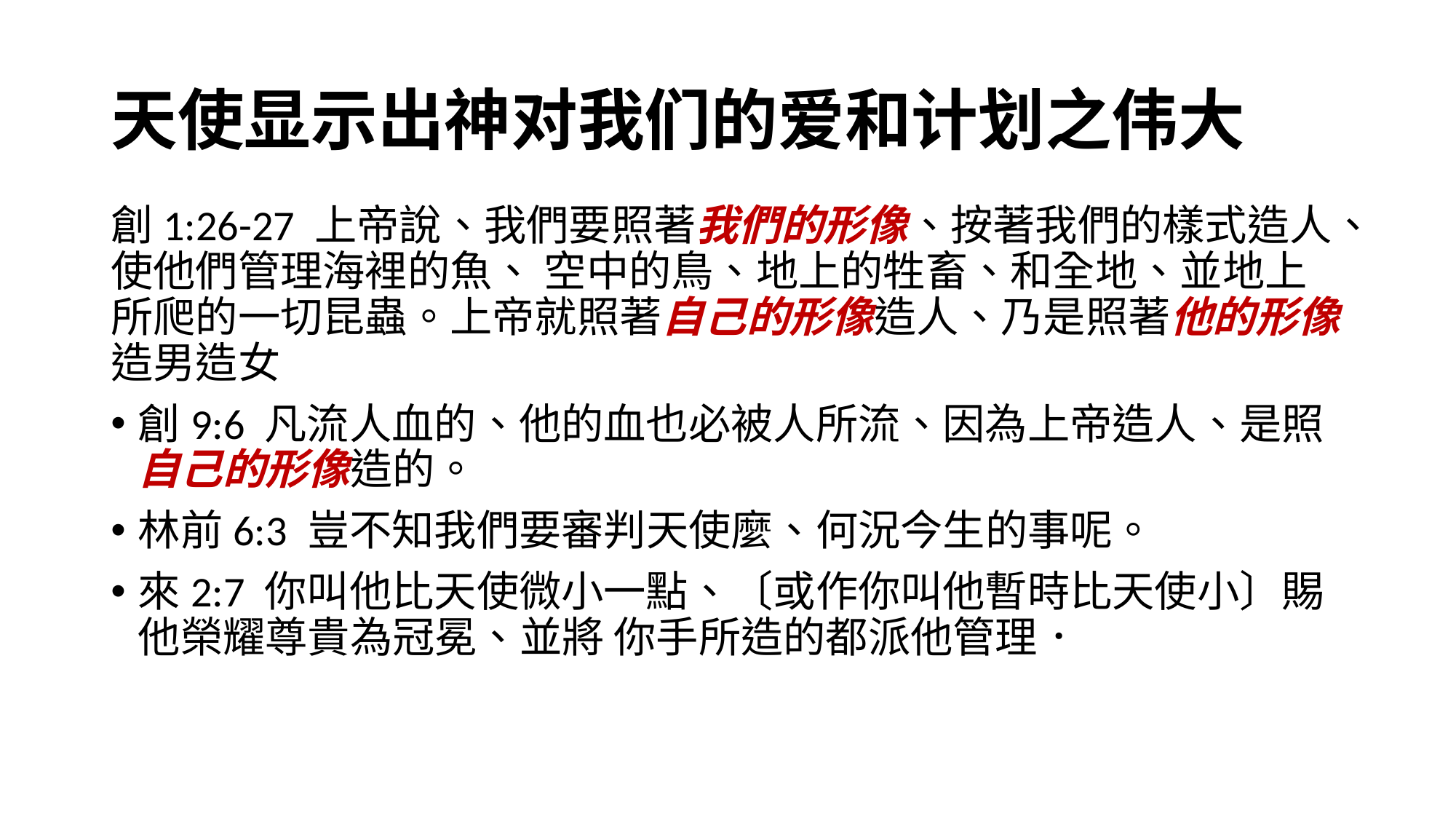

# 天使显示出神对我们的爱和计划之伟大
創1:26-27 上帝說、我們要照著我們的形像、按著我們的樣式造人、使他們管理海裡的魚、 空中的鳥、地上的牲畜、和全地、並地上所爬的一切昆蟲。上帝就照著自己的形像造人、乃是照著他的形像造男造女
創9:6 凡流人血的、他的血也必被人所流、因為上帝造人、是照自己的形像造的。
林前6:3 豈不知我們要審判天使麼、何況今生的事呢。
來2:7 你叫他比天使微小一點、〔或作你叫他暫時比天使小〕賜他榮耀尊貴為冠冕、並將 你手所造的都派他管理．